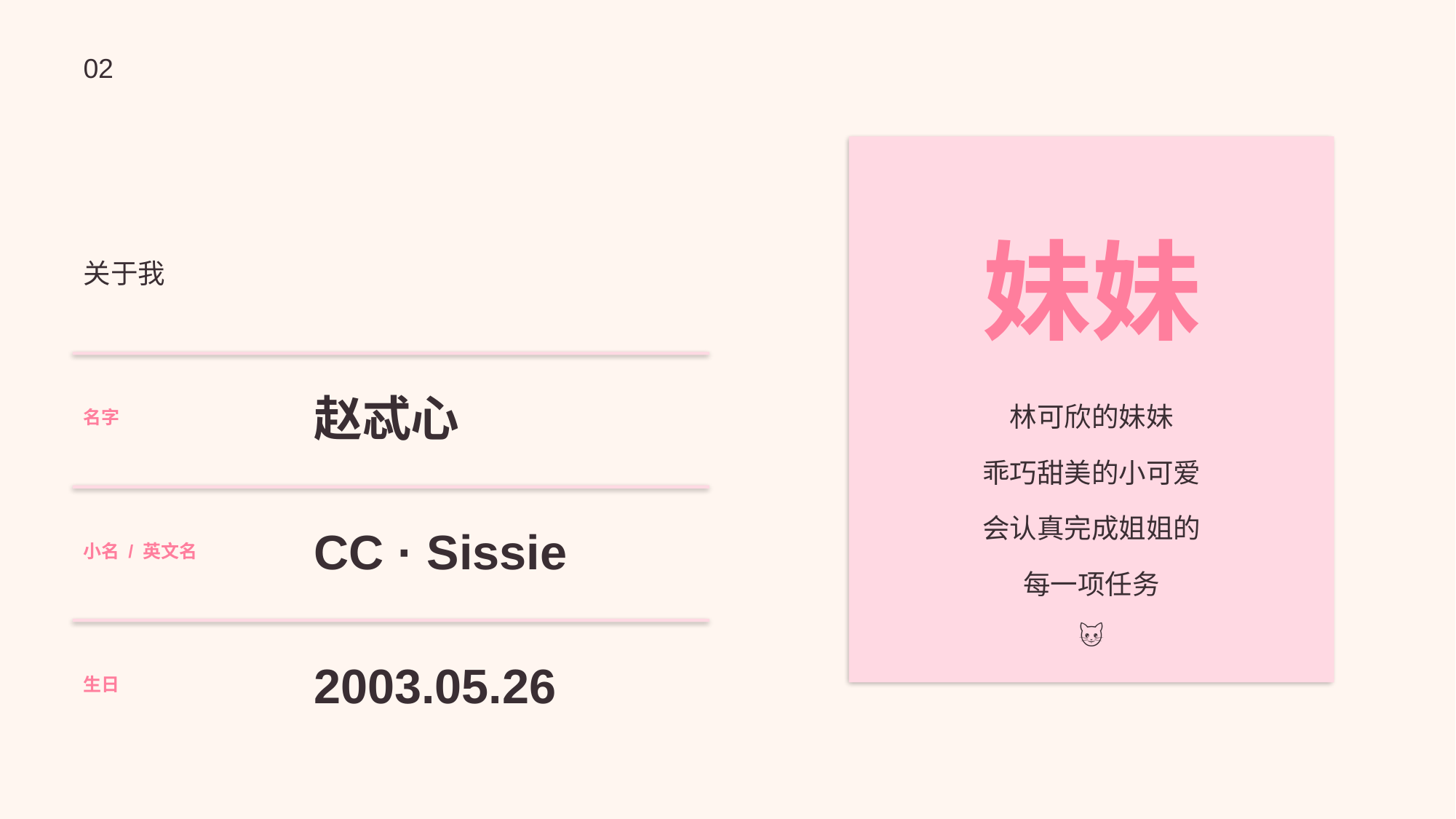

02

妹妹
关于我

林可欣的妹妹
乖巧甜美的小可爱
会认真完成姐姐的
每一项任务

赵忒心
名字

CC · Sissie
小名 / 英文名
🐱

2003.05.26
生日